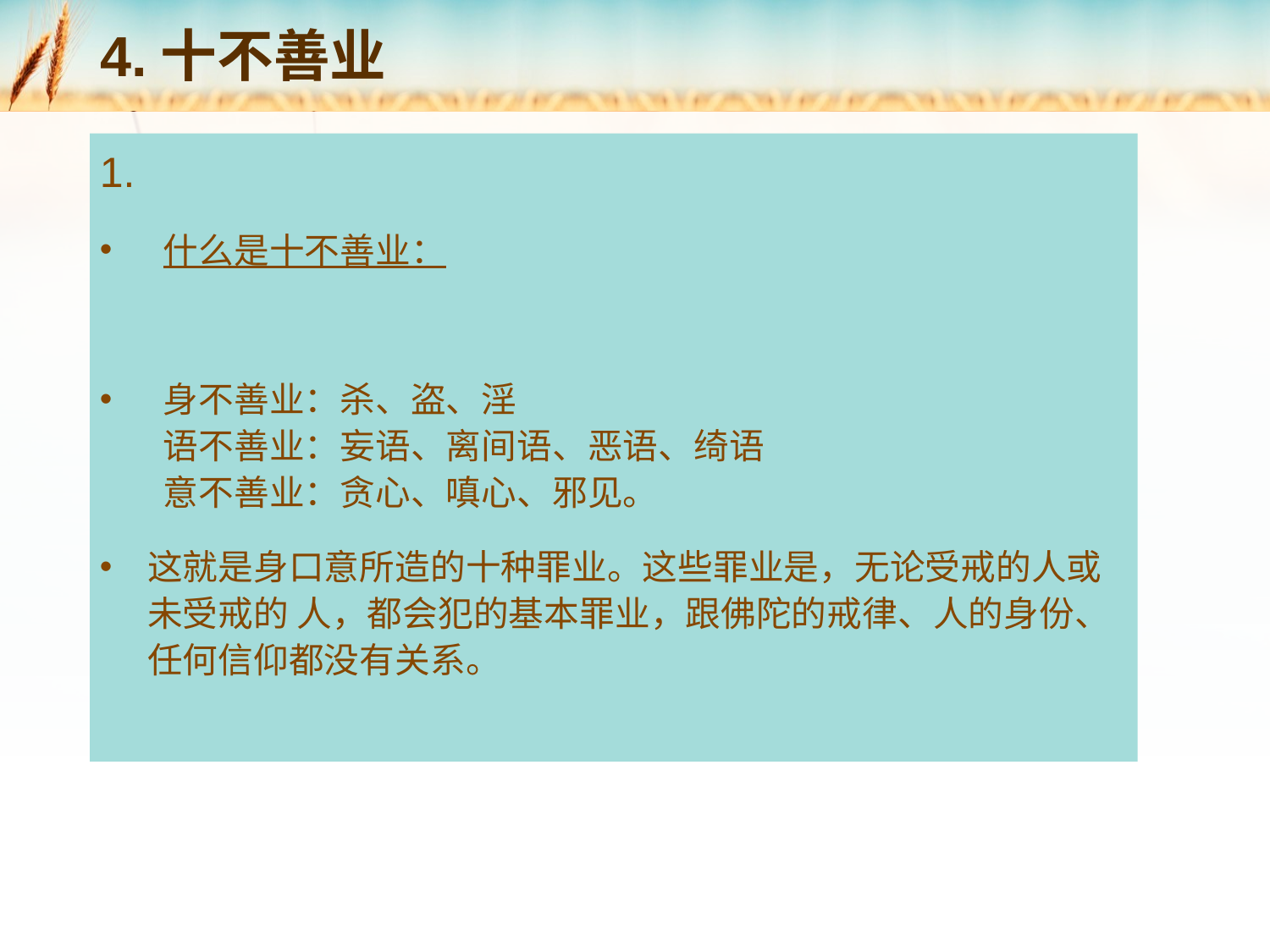

# 4.十不善业

什么是十不善业：

身不善业：杀、盗、淫
语不善业：妄语、离间语、恶语、绮语
意不善业：贪心、嗔心、邪见。
这就是身口意所造的十种罪业。这些罪业是，无论受戒的人或未受戒的 人，都会犯的基本罪业，跟佛陀的戒律、人的身份、任何信仰都没有关系。